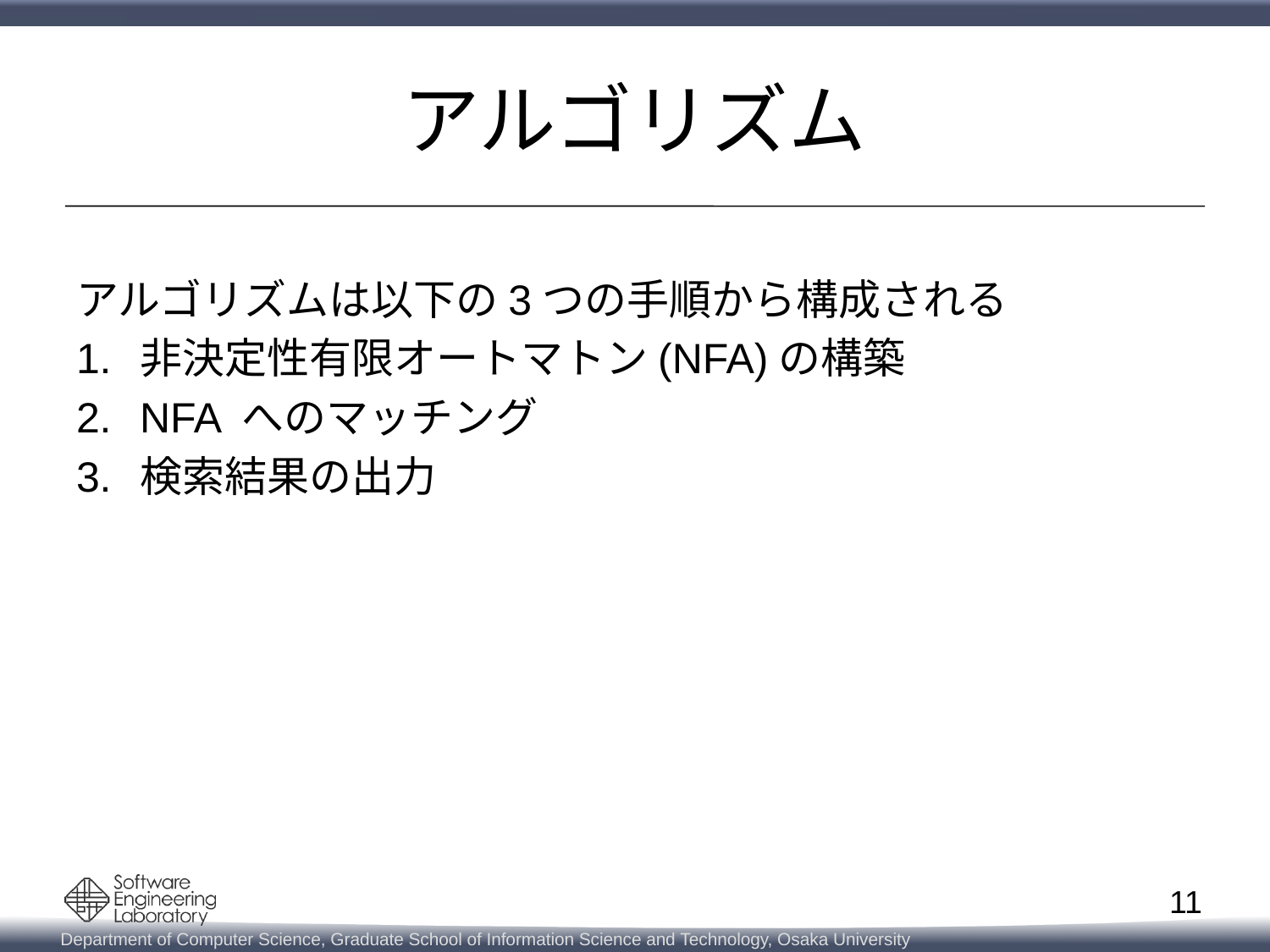

# アルゴリズム
アルゴリズムは以下の3つの手順から構成される
非決定性有限オートマトン(NFA)の構築
NFA へのマッチング
検索結果の出力
11